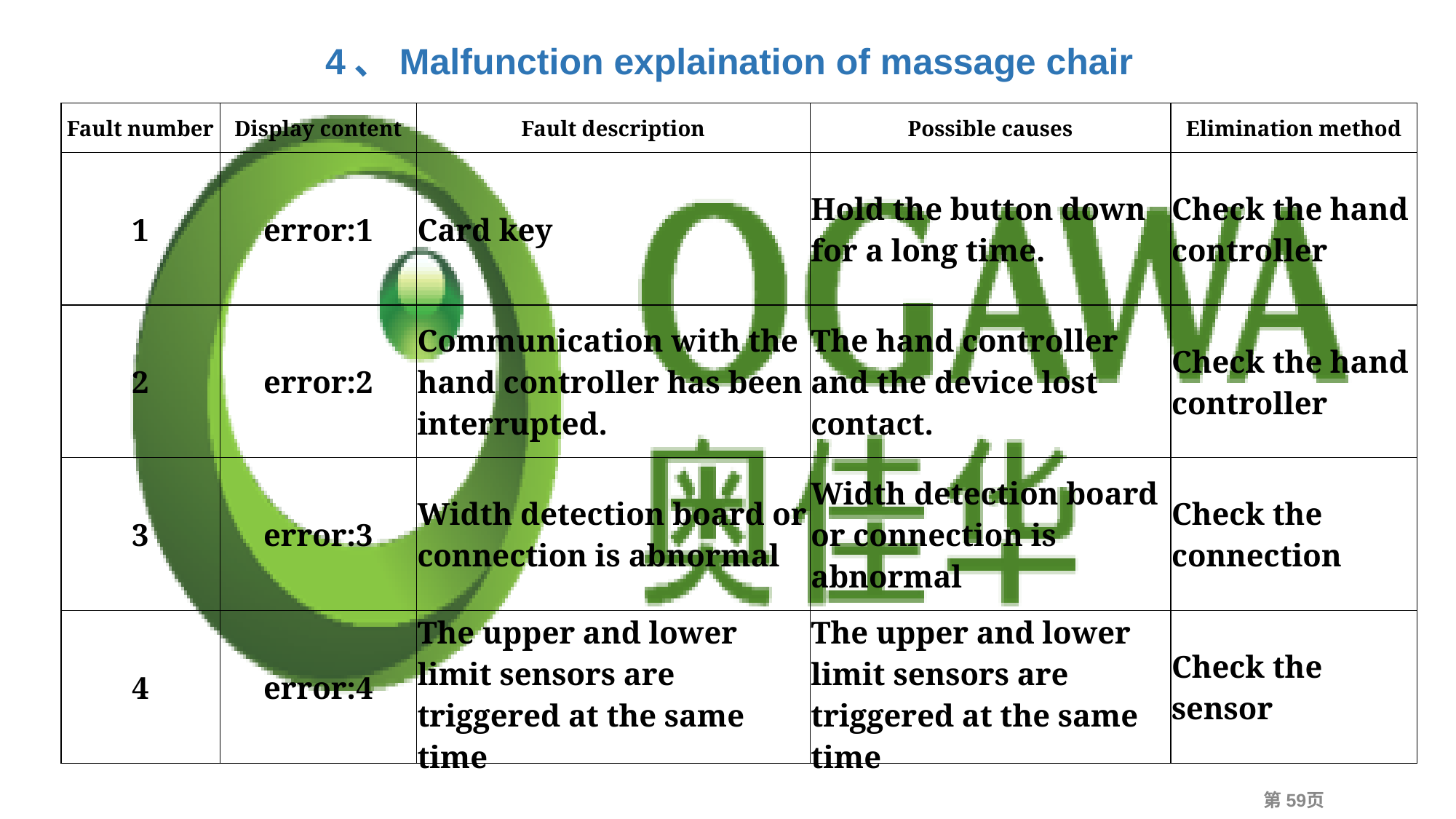

4、Malfunction explaination of massage chair
| Fault number | Display content | Fault description | Possible causes | Elimination method |
| --- | --- | --- | --- | --- |
| 1 | error:1 | Card key | Hold the button down for a long time. | Check the hand controller |
| 2 | error:2 | Communication with the hand controller has been interrupted. | The hand controller and the device lost contact. | Check the hand controller |
| 3 | error:3 | Width detection board or connection is abnormal | Width detection board or connection is abnormal | Check the connection |
| 4 | error:4 | The upper and lower limit sensors are triggered at the same time | The upper and lower limit sensors are triggered at the same time | Check the sensor |
第59页